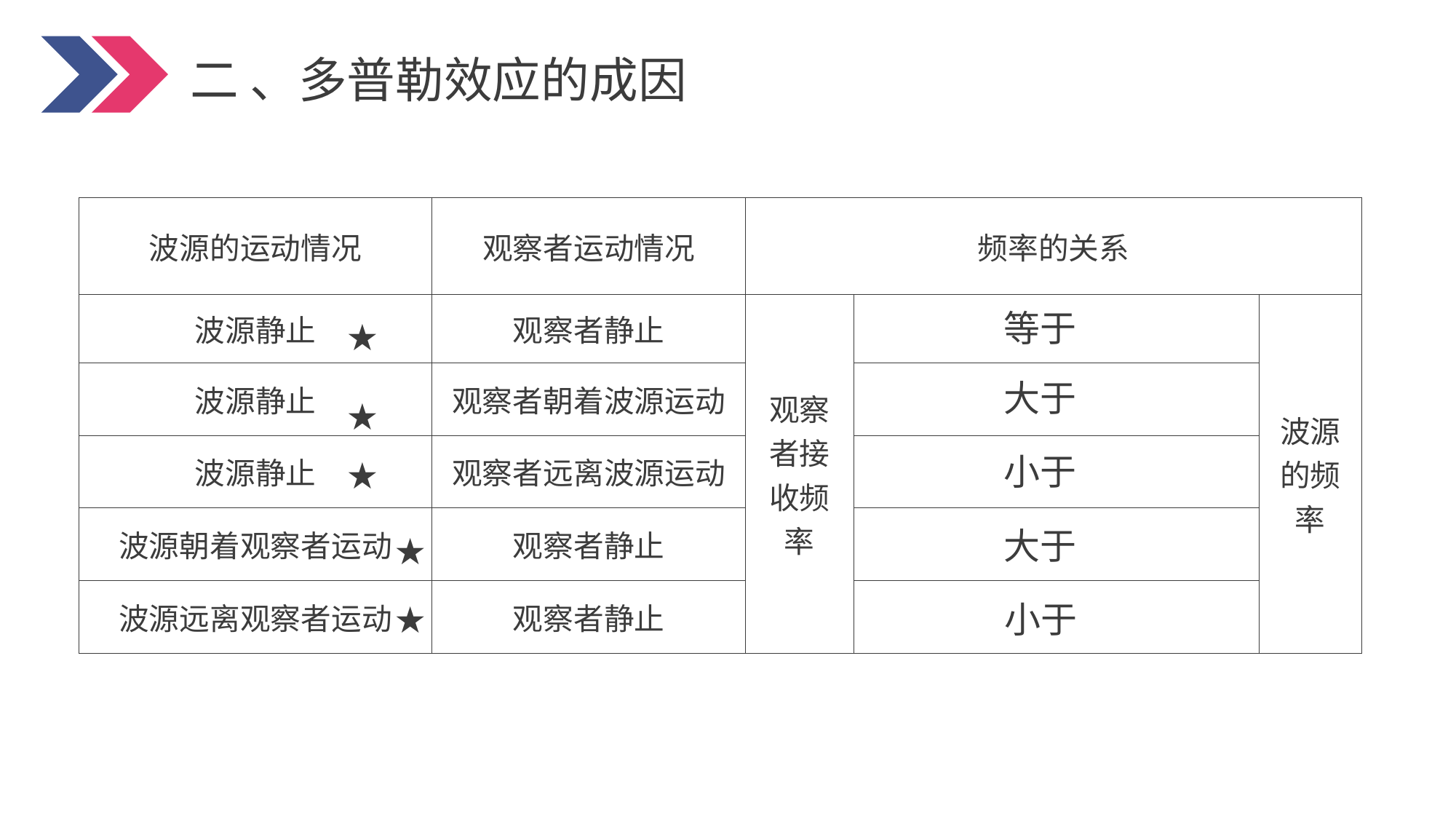

二 、多普勒效应的成因
| 波源的运动情况 | 观察者运动情况 | 频率的关系 |  |  |
| --- | --- | --- | --- | --- |
| 波源静止 | 观察者静止 | 观察者接收频率 |  | 波源的频率 |
| 波源静止 | 观察者朝着波源运动 |  |  |  |
| 波源静止 | 观察者远离波源运动 |  |  |  |
| 波源朝着观察者运动 | 观察者静止 |  |  |  |
| 波源远离观察者运动 | 观察者静止 |  |  |  |
等于
★
大于
★
小于
★
大于
★
小于
★